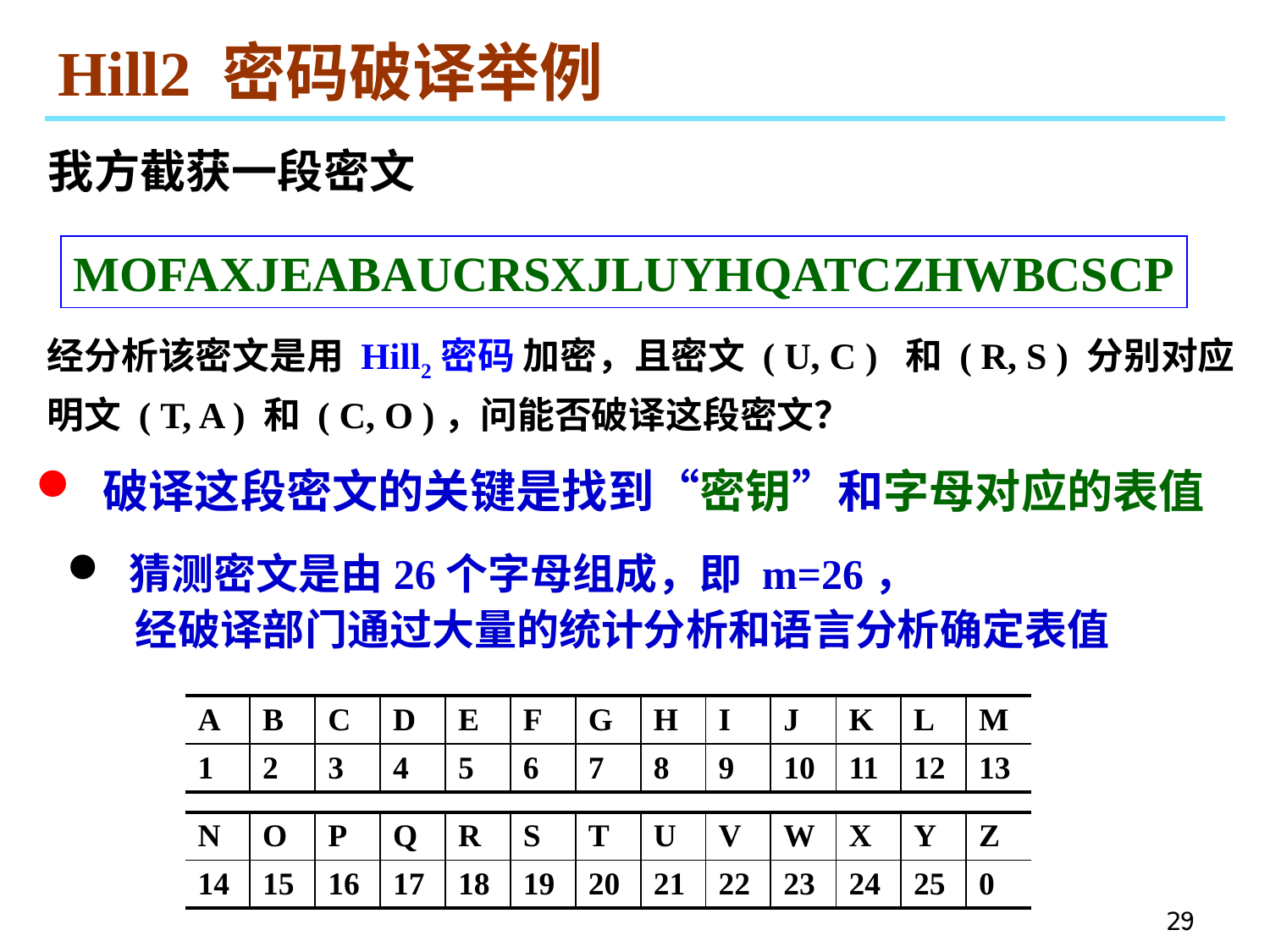

# Hill2 密码破译举例
我方截获一段密文
MOFAXJEABAUCRSXJLUYHQATCZHWBCSCP
经分析该密文是用 Hill2密码 加密，且密文 ( U, C )  和 ( R, S ) 分别对应明文 ( T, A ) 和 ( C, O )，问能否破译这段密文？
 破译这段密文的关键是找到“密钥”和字母对应的表值
 猜测密文是由26个字母组成，即 m=26，
    经破译部门通过大量的统计分析和语言分析确定表值
| A | B | C | D | E | F | G | H | I | J | K | L | M |
| --- | --- | --- | --- | --- | --- | --- | --- | --- | --- | --- | --- | --- |
| 1 | 2 | 3 | 4 | 5 | 6 | 7 | 8 | 9 | 10 | 11 | 12 | 13 |
| N | O | P | Q | R | S | T | U | V | W | X | Y | Z |
| --- | --- | --- | --- | --- | --- | --- | --- | --- | --- | --- | --- | --- |
| 14 | 15 | 16 | 17 | 18 | 19 | 20 | 21 | 22 | 23 | 24 | 25 | 0 |
29